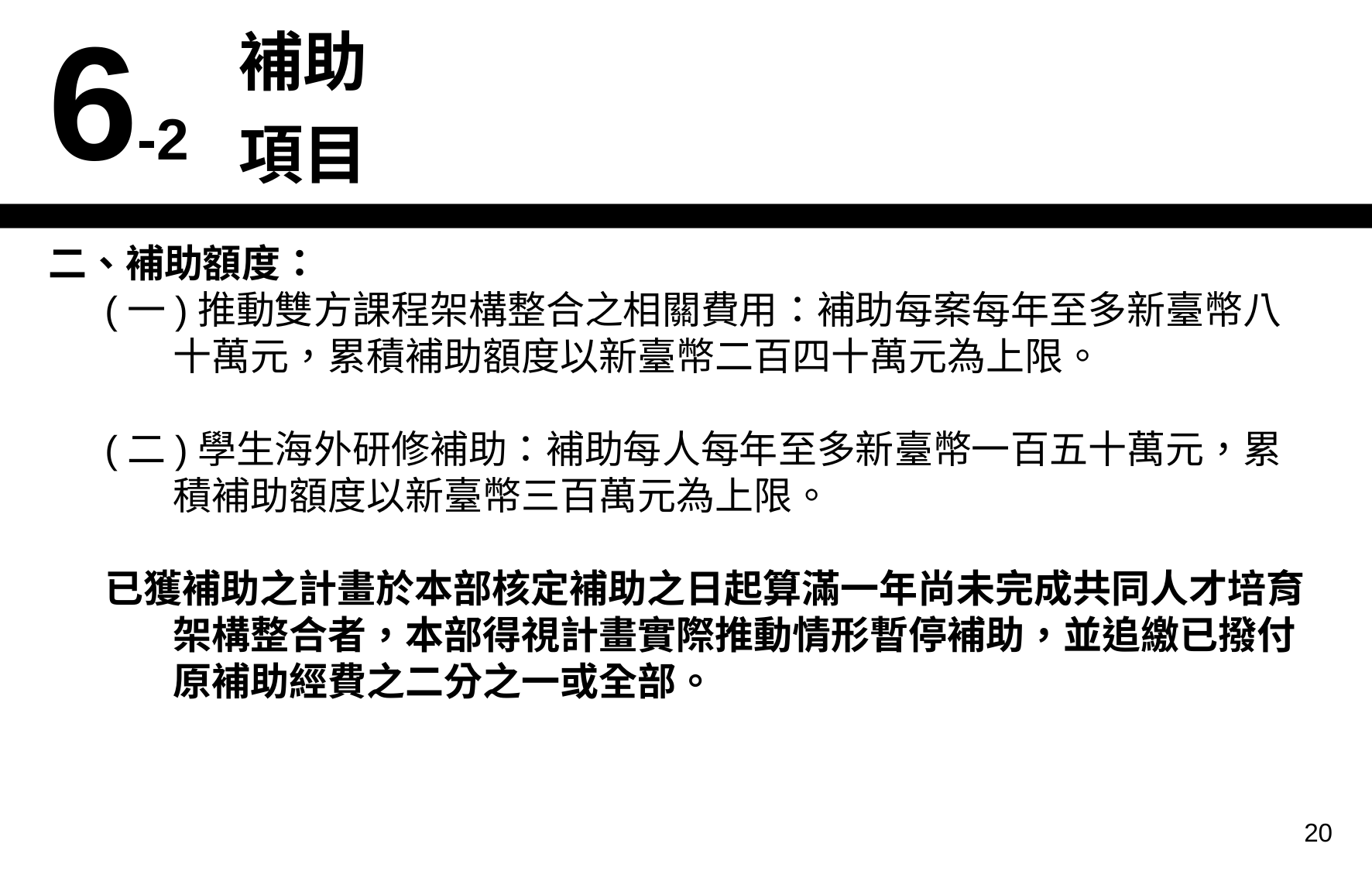

| 6-2 | 補助項目 |
| --- | --- |
二、補助額度：
(一)推動雙方課程架構整合之相關費用：補助每案每年至多新臺幣八十萬元，累積補助額度以新臺幣二百四十萬元為上限。

(二)學生海外研修補助：補助每人每年至多新臺幣一百五十萬元，累積補助額度以新臺幣三百萬元為上限。

已獲補助之計畫於本部核定補助之日起算滿一年尚未完成共同人才培育架構整合者，本部得視計畫實際推動情形暫停補助，並追繳已撥付原補助經費之二分之一或全部。

20